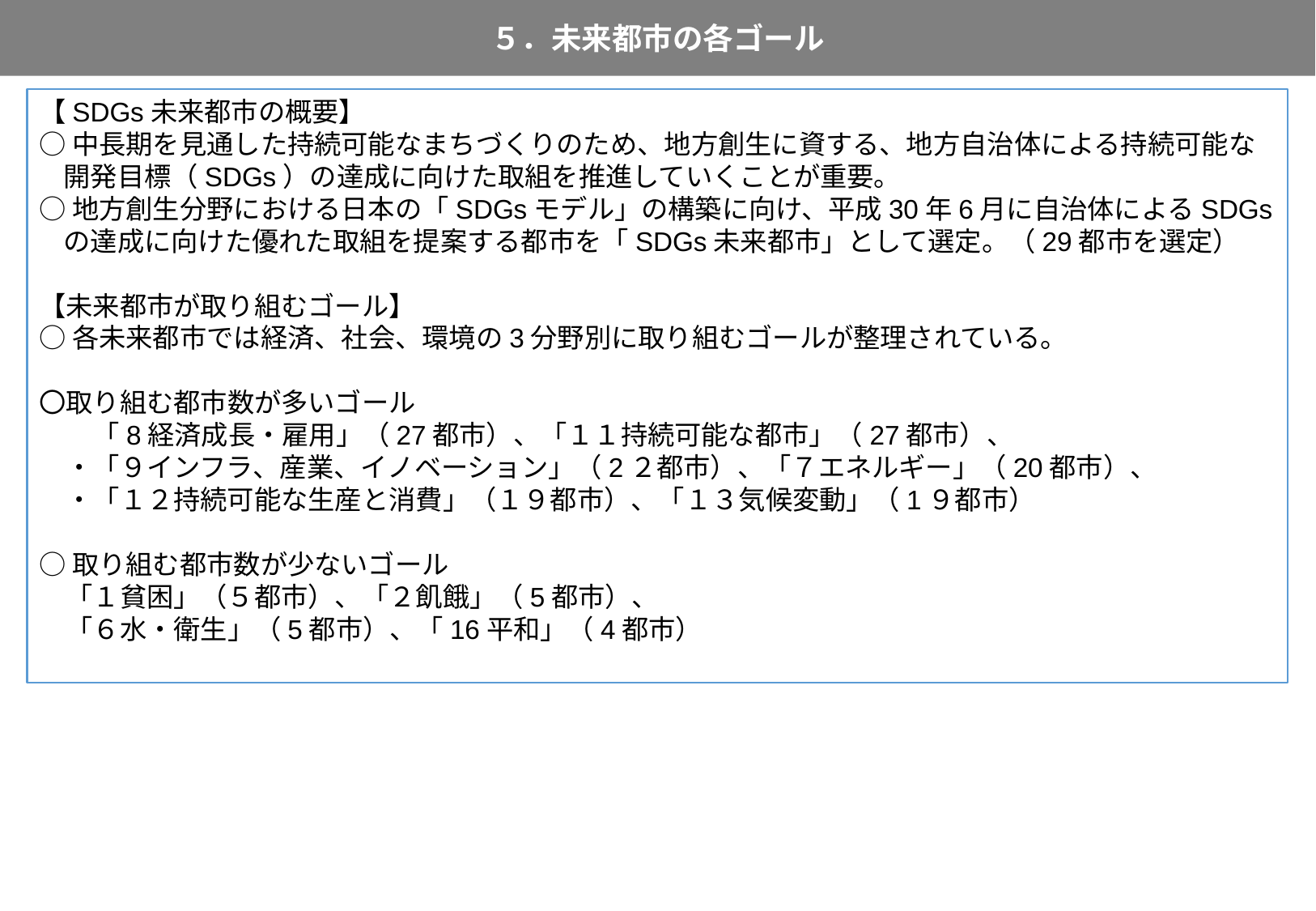

５．未来都市の各ゴール
9
【SDGs未来都市の概要】
○中長期を見通した持続可能なまちづくりのため、地方創生に資する、地方自治体による持続可能な開発目標（SDGs）の達成に向けた取組を推進していくことが重要。
○地方創生分野における日本の「SDGsモデル」の構築に向け、平成30年6月に自治体によるSDGsの達成に向けた優れた取組を提案する都市を「SDGs未来都市」として選定。（29都市を選定）

【未来都市が取り組むゴール】
○各未来都市では経済、社会、環境の3分野別に取り組むゴールが整理されている。

〇取り組む都市数が多いゴール
　　「8経済成長・雇用」（27都市）、「１１持続可能な都市」（27都市）、
　・「９インフラ、産業、イノベーション」（2２都市）、「７エネルギー」（20都市）、
　・「１２持続可能な生産と消費」（１９都市）、「１３気候変動」（1９都市）

○取り組む都市数が少ないゴール
　「１貧困」（５都市）、「２飢餓」（5都市）、
　「６水・衛生」（5都市）、「16平和」（4都市）